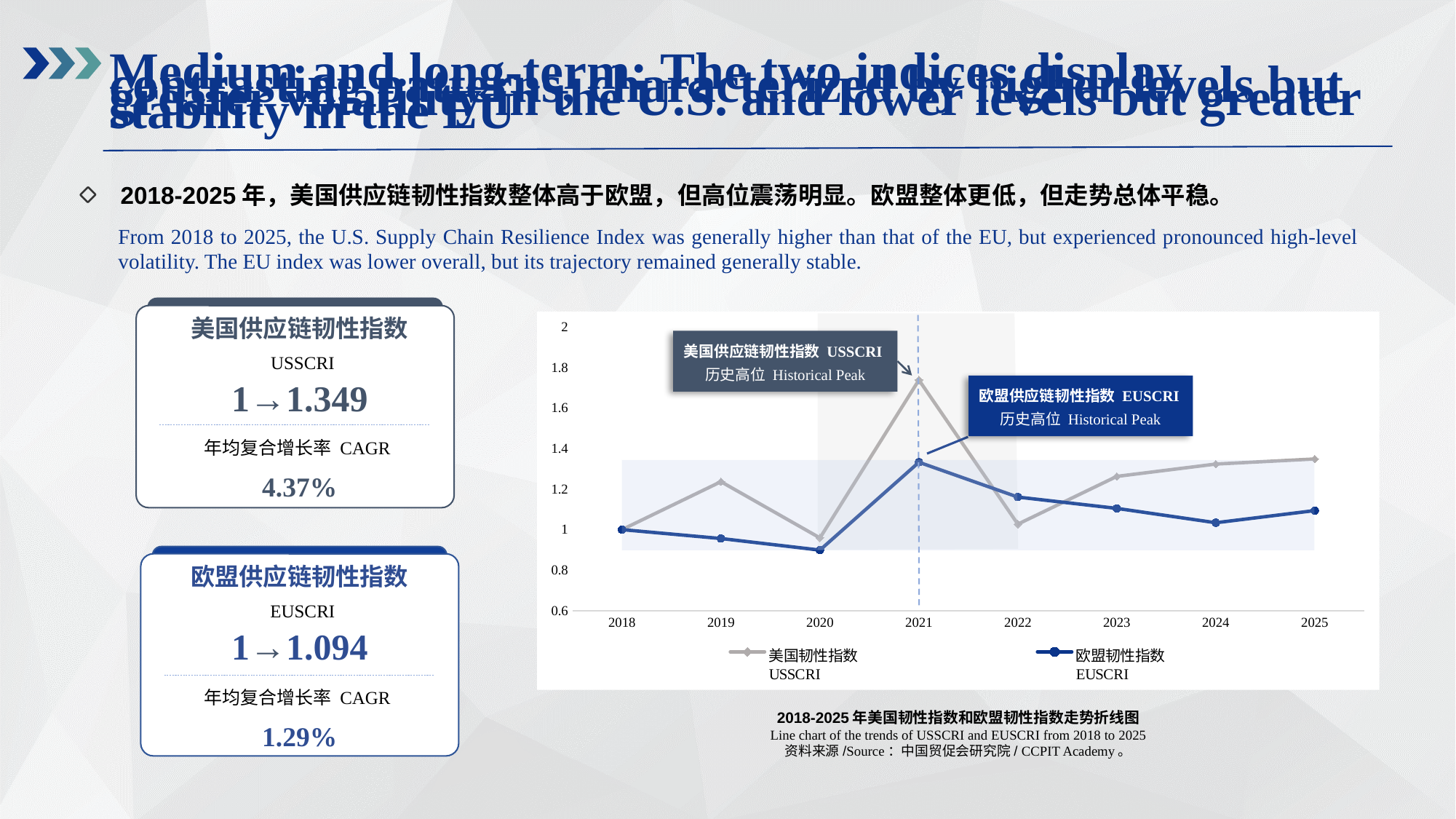

中长期：美欧供应链韧性指数呈现“美高欧低、美烈欧稳”的走势
Medium and long-term: The two indices display contrasting patterns, characterized by higher levels but greater volatility in the U.S. and lower levels but greater stability in the EU
2018-2025年，美国供应链韧性指数整体高于欧盟，但高位震荡明显。欧盟整体更低，但走势总体平稳。
From 2018 to 2025, the U.S. Supply Chain Resilience Index was generally higher than that of the EU, but experienced pronounced high-level volatility. The EU index was lower overall, but its trajectory remained generally stable.

美国供应链韧性指数
 USSCRI

1→1.349
年均复合增长率 CAGR
4.37%

### Chart

| Category | 美国韧性指数
USSCRI | 欧盟韧性指数
EUSCRI |
|---|---|---|
| 2018 | 1.0 | 1.0 |
| 2019 | 1.237 | 0.956 |
| 2020 | 0.959 | 0.899 |
| 2021 | 1.739 | 1.333 |
| 2022 | 1.027 | 1.161 |
| 2023 | 1.263 | 1.105 |
| 2024 | 1.324 | 1.034 |
| 2025 | 1.349 | 1.094 |
美国供应链韧性指数 USSCRI
历史高位 Historical Peak
欧盟供应链韧性指数 EUSCRI
历史高位 Historical Peak

欧盟供应链韧性指数
 EUSCRI
1→1.094
年均复合增长率 CAGR
1.29%
2018-2025年美国韧性指数和欧盟韧性指数走势折线图
Line chart of the trends of USSCRI and EUSCRI from 2018 to 2025
资料来源/Source：中国贸促会研究院/ CCPIT Academy。